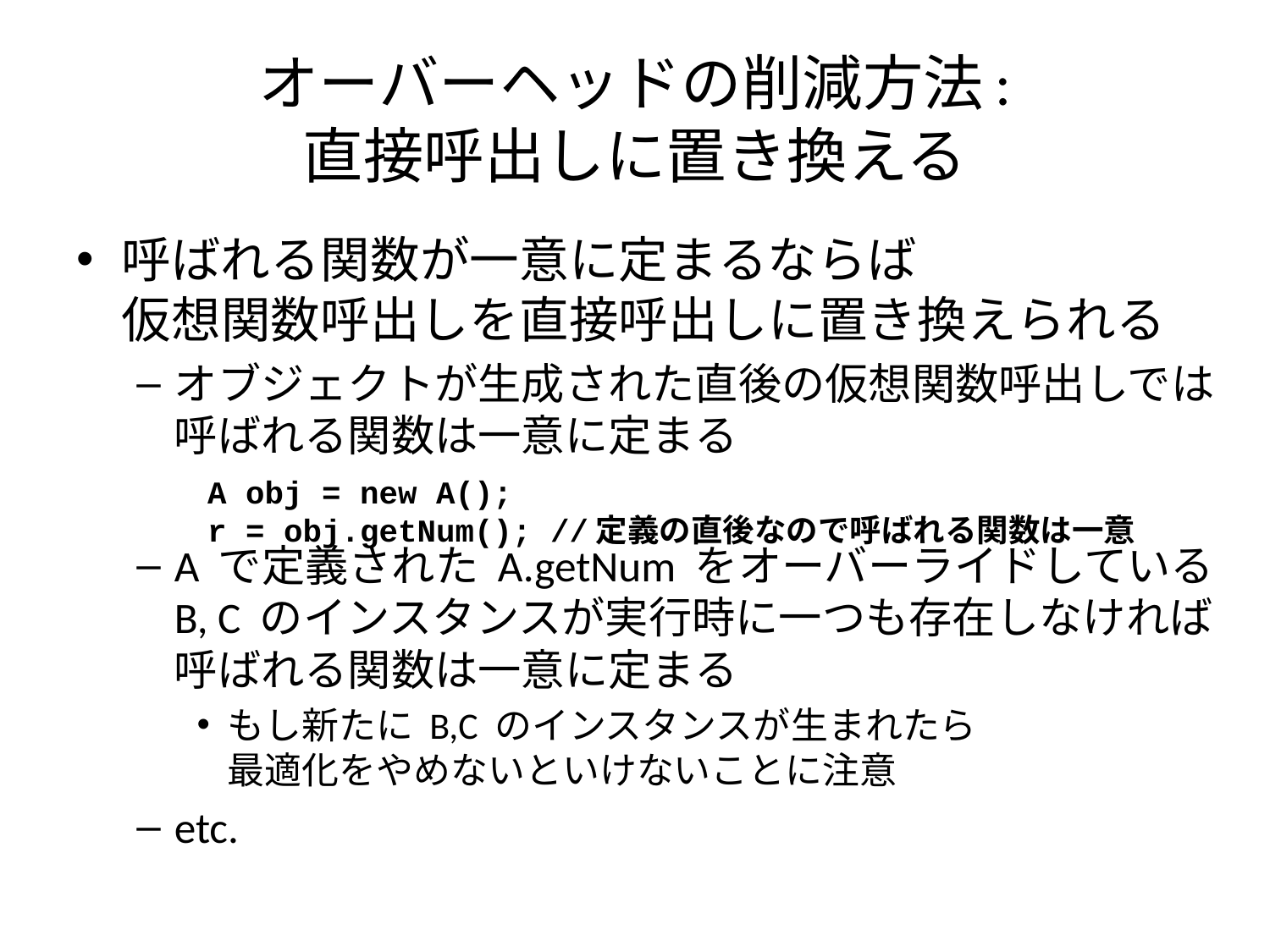

# オーバーヘッドの削減方法: 直接呼出しに置き換える
呼ばれる関数が一意に定まるならば
仮想関数呼出しを直接呼出しに置き換えられる
オブジェクトが生成された直後の仮想関数呼出しでは
呼ばれる関数は一意に定まる

A で定義された A.getNum をオーバーライドしている
B, C のインスタンスが実行時に一つも存在しなければ呼ばれる関数は一意に定まる
もし新たに B,C のインスタンスが生まれたら
最適化をやめないといけないことに注意
etc.
A obj = new A();
r = obj.getNum(); //定義の直後なので呼ばれる関数は一意